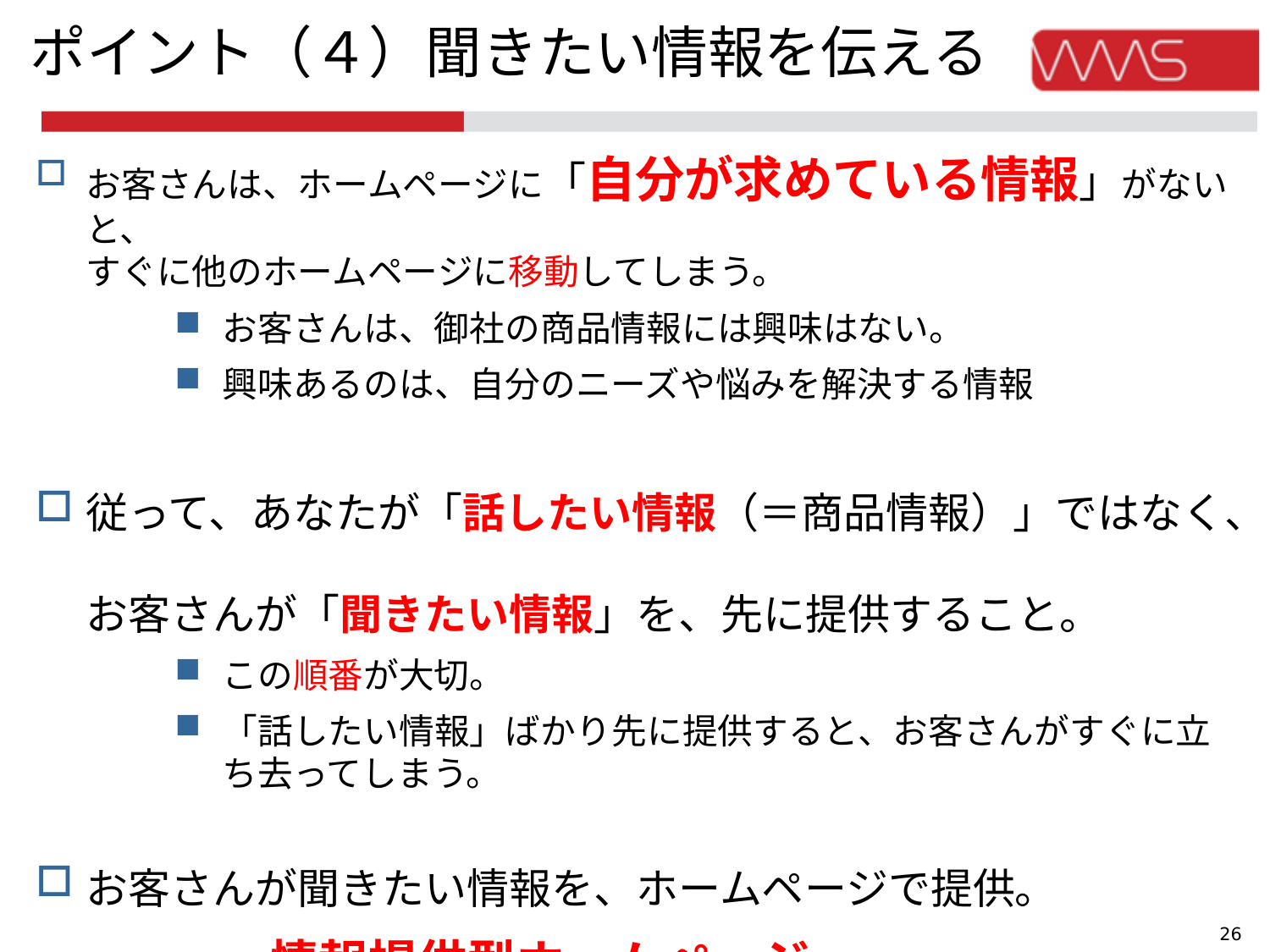

# ポイント（４）聞きたい情報を伝える
お客さんは、ホームページに「自分が求めている情報」がないと、
すぐに他のホームページに移動してしまう。
お客さんは、御社の商品情報には興味はない。
興味あるのは、自分のニーズや悩みを解決する情報

従って、あなたが「話したい情報（＝商品情報）」ではなく、
お客さんが「聞きたい情報」を、先に提供すること。
この順番が大切。
「話したい情報」ばかり先に提供すると、お客さんがすぐに立ち去ってしまう。
お客さんが聞きたい情報を、ホームページで提供。
→　情報提供型ホームページ
26